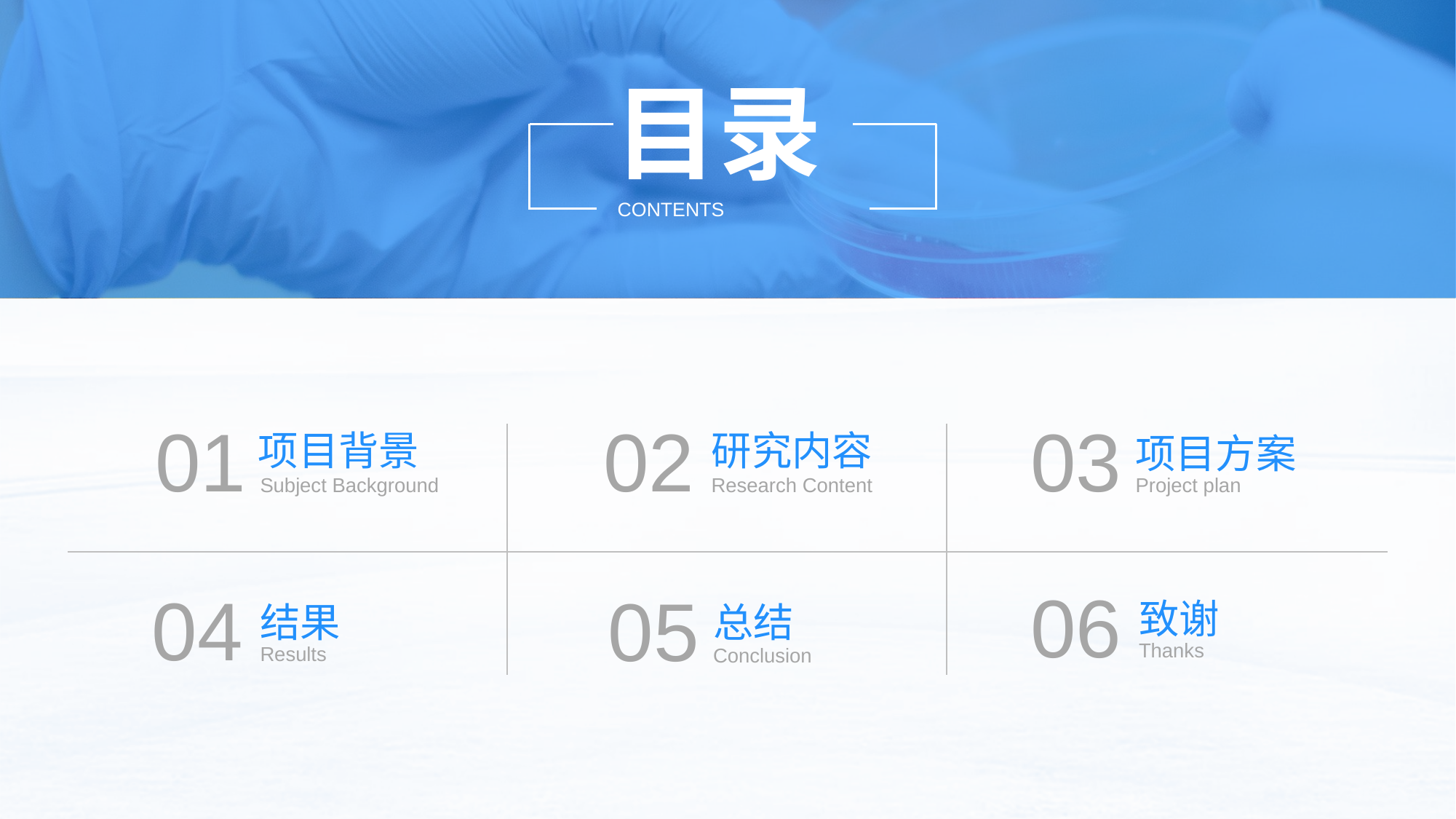

01
02
03
项目背景
研究内容
项目方案
Subject Background
Research Content
Project plan
06
04
05
致谢
结果
总结
Thanks
Results
Conclusion